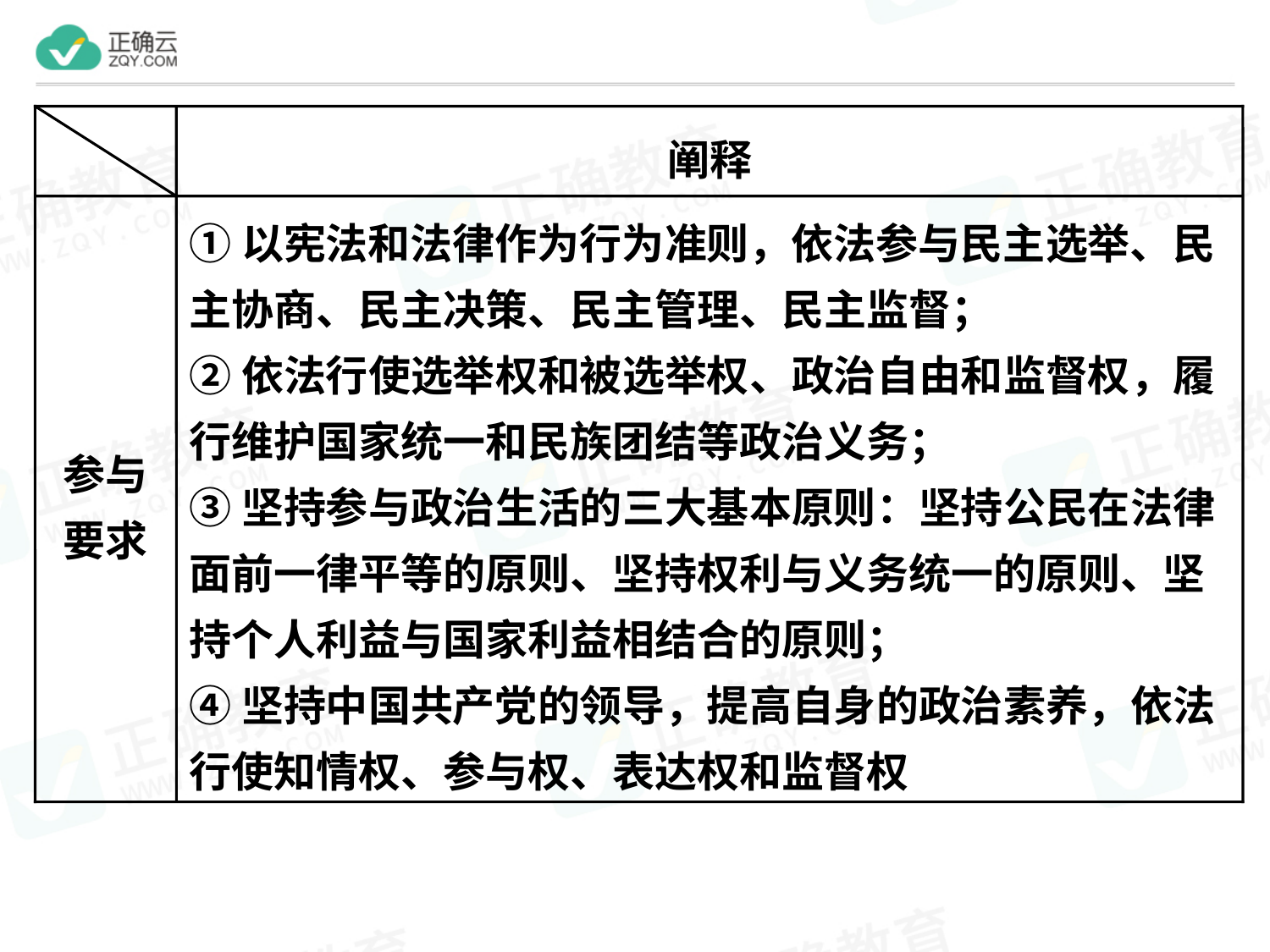

阐释

参与
要求

①以宪法和法律作为行为准则，依法参与民主选举、民主协商、民主决策、民主管理、民主监督；
②依法行使选举权和被选举权、政治自由和监督权，履行维护国家统一和民族团结等政治义务；
③坚持参与政治生活的三大基本原则：坚持公民在法律面前一律平等的原则、坚持权利与义务统一的原则、坚持个人利益与国家利益相结合的原则；
④坚持中国共产党的领导，提高自身的政治素养，依法行使知情权、参与权、表达权和监督权